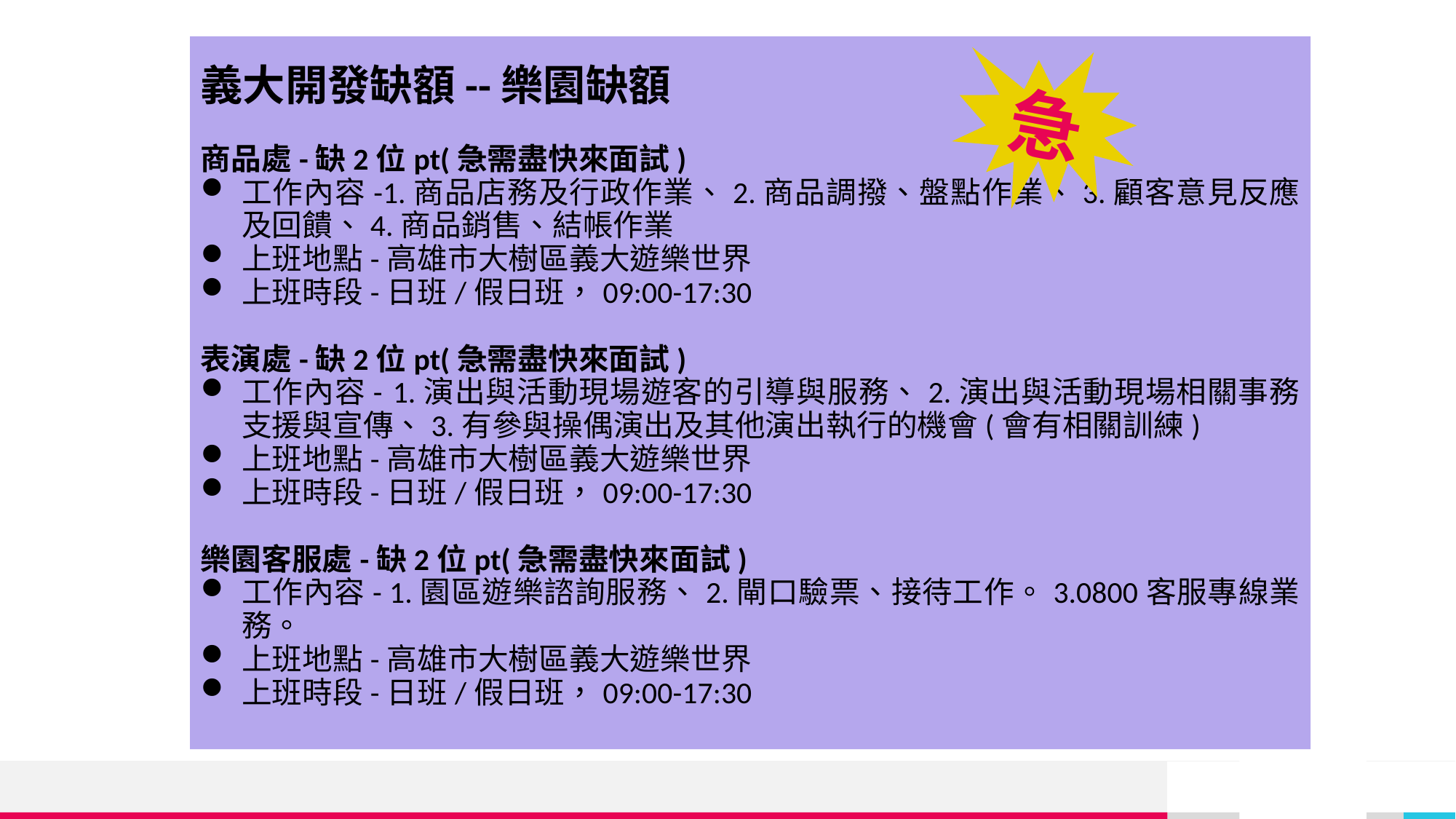

義大開發缺額--樂園缺額

商品處-缺2位pt(急需盡快來面試)
工作內容-1.商品店務及行政作業、2.商品調撥、盤點作業、3.顧客意見反應及回饋、4.商品銷售、結帳作業
上班地點-高雄市大樹區義大遊樂世界
上班時段-日班/假日班，09:00-17:30

表演處-缺2位pt(急需盡快來面試)
工作內容- 1.演出與活動現場遊客的引導與服務、2.演出與活動現場相關事務支援與宣傳、3.有參與操偶演出及其他演出執行的機會(會有相關訓練)
上班地點-高雄市大樹區義大遊樂世界
上班時段-日班/假日班，09:00-17:30

樂園客服處-缺2位pt(急需盡快來面試)
工作內容- 1.園區遊樂諮詢服務、2.閘口驗票、接待工作。3.0800客服專線業務。
上班地點-高雄市大樹區義大遊樂世界
上班時段-日班/假日班，09:00-17:30
急